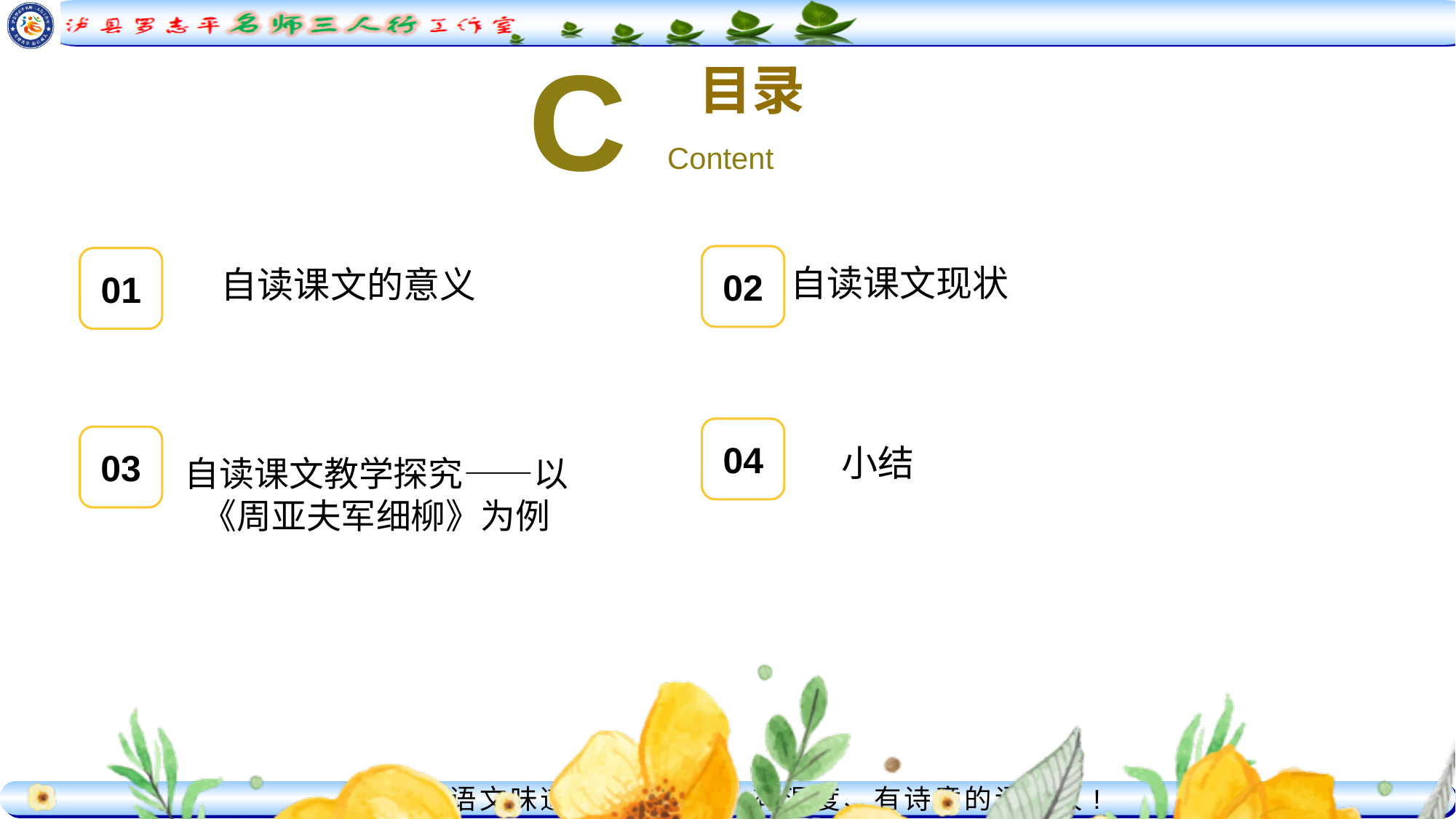

C
目录
Content
02
01
自读课文现状
自读课文的意义
04
自读课文教学探究——以《周亚夫军细柳》为例
03
小结